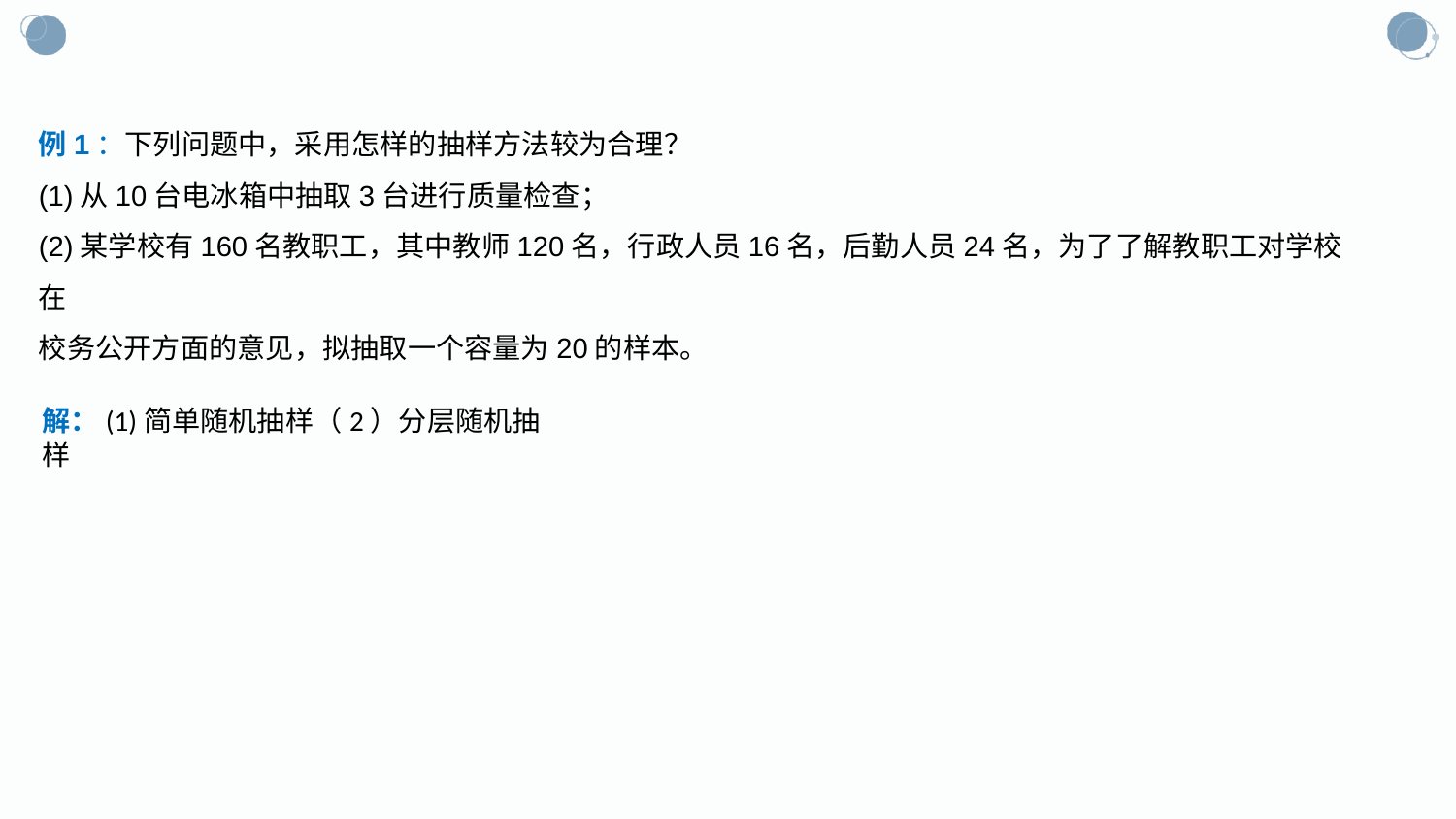

例1：下列问题中，采用怎样的抽样方法较为合理？
(1)从10台电冰箱中抽取3台进行质量检查；
(2)某学校有160名教职工，其中教师120名，行政人员16名，后勤人员24名，为了了解教职工对学校在
校务公开方面的意见，拟抽取一个容量为20的样本。
解：(1)简单随机抽样（2）分层随机抽样